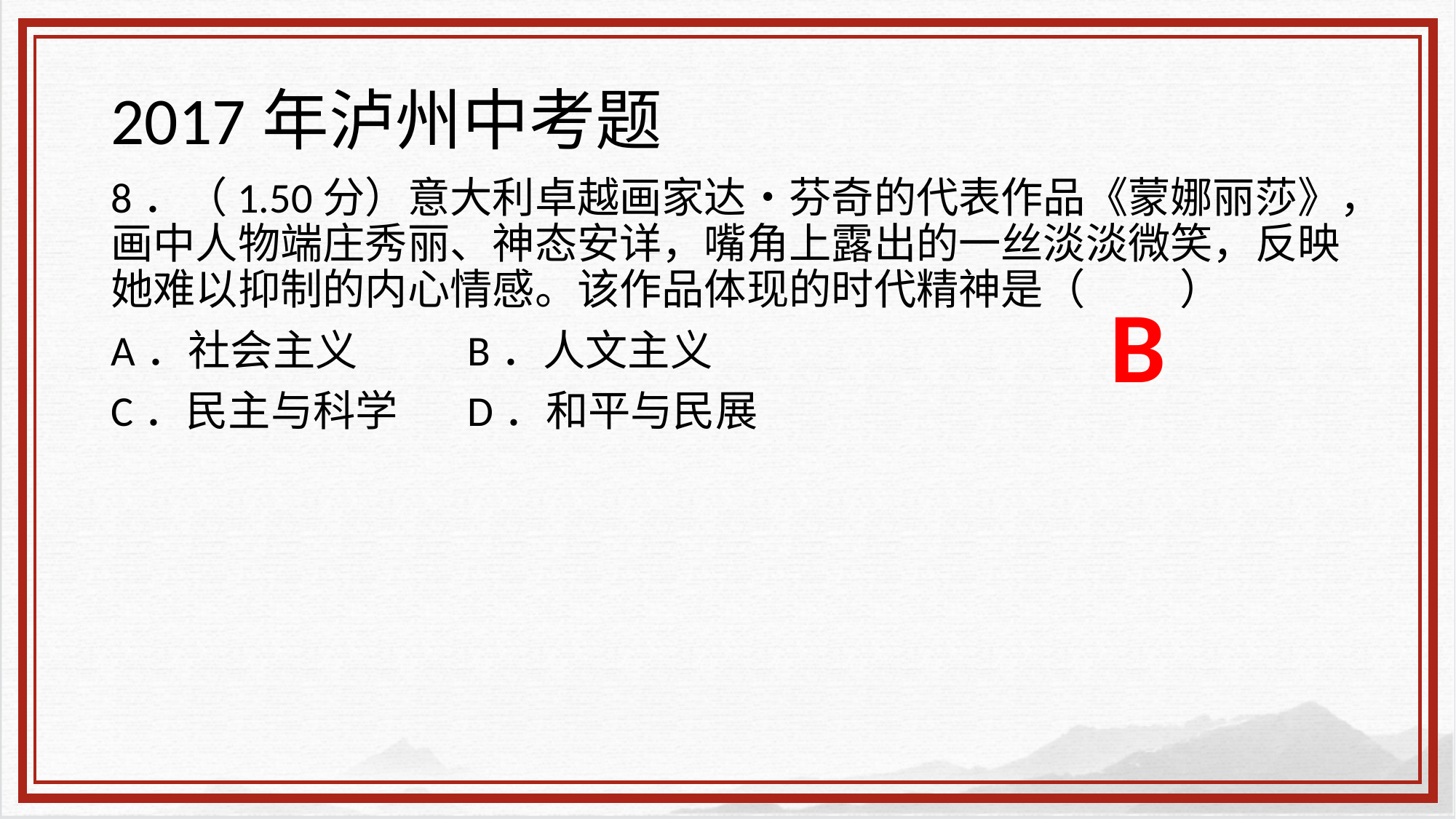

# 2017年泸州中考题
8．（1.50分）意大利卓越画家达•芬奇的代表作品《蒙娜丽莎》，画中人物端庄秀丽、神态安详，嘴角上露出的一丝淡淡微笑，反映她难以抑制的内心情感。该作品体现的时代精神是（　 　）
A．社会主义	  B．人文主义
C．民主与科学	  D．和平与民展
B